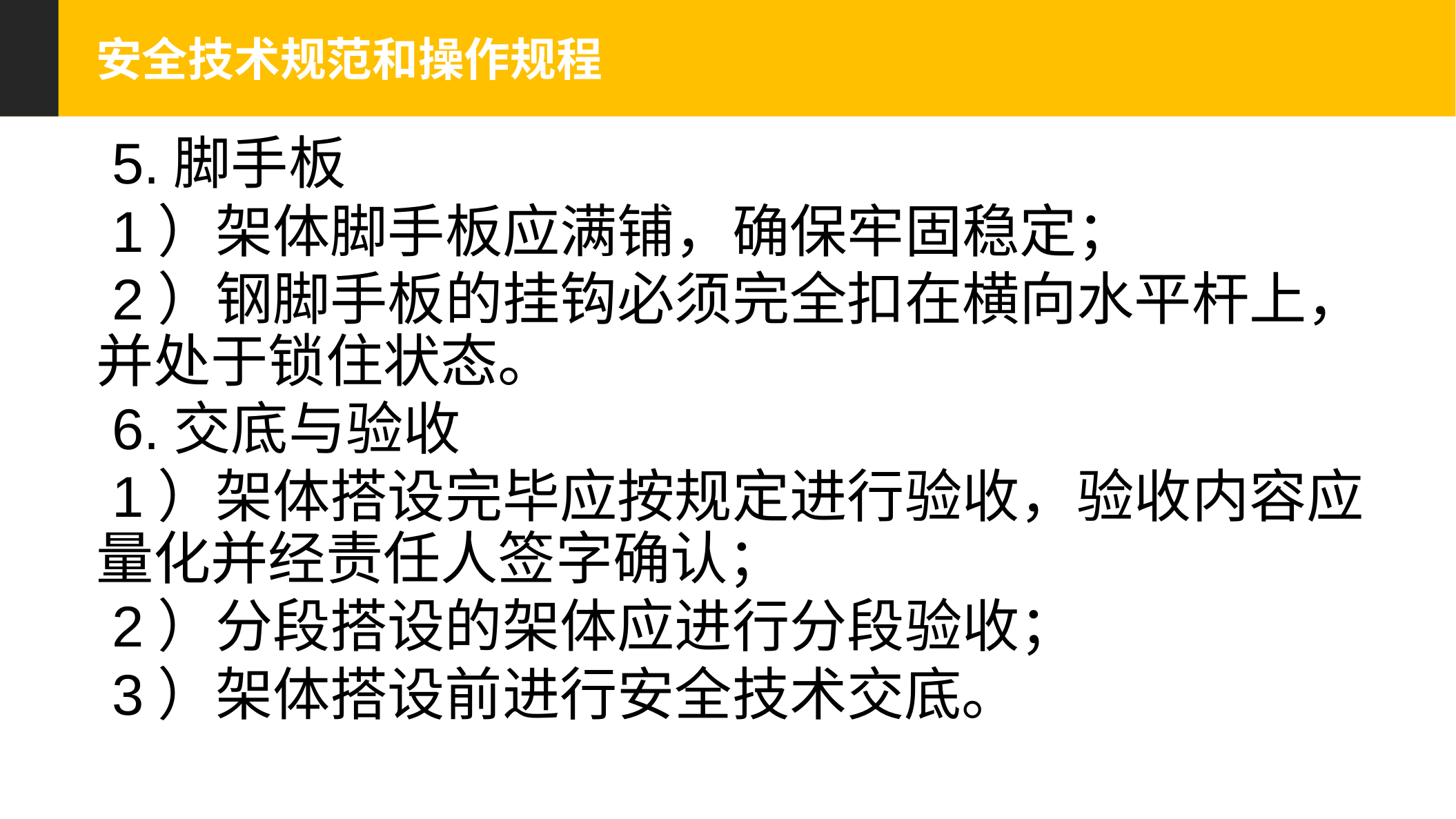

安全技术规范和操作规程
 5.脚手板
 1）架体脚手板应满铺，确保牢固稳定；
 2）钢脚手板的挂钩必须完全扣在横向水平杆上，并处于锁住状态。
 6.交底与验收
 1）架体搭设完毕应按规定进行验收，验收内容应量化并经责任人签字确认；
 2）分段搭设的架体应进行分段验收；
 3）架体搭设前进行安全技术交底。